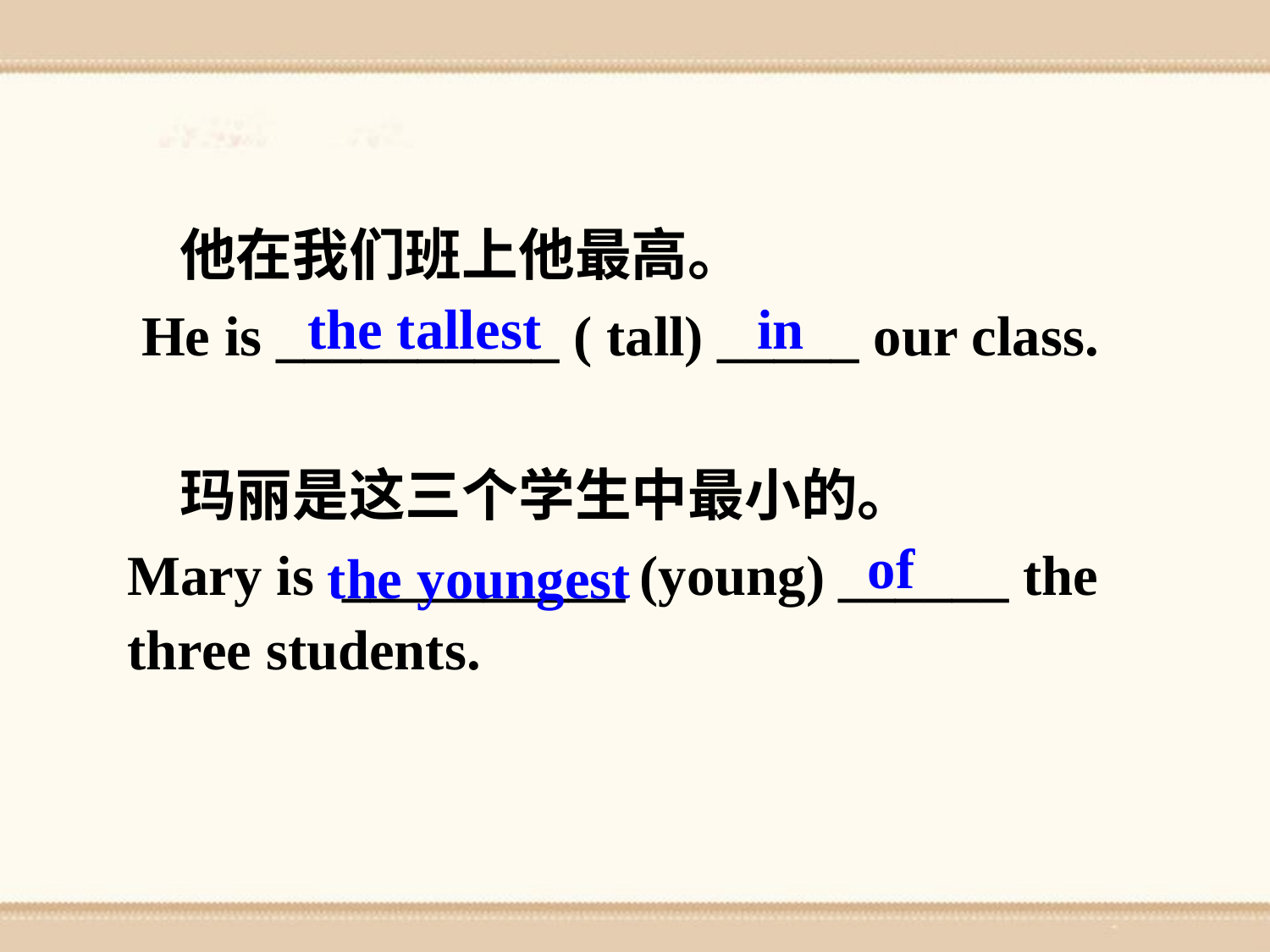

他在我们班上他最高。
 He is __________ ( tall) _____ our class.

   玛丽是这三个学生中最小的。
Mary is  __________ (young) ______ the three students.
the tallest
in
of
the youngest